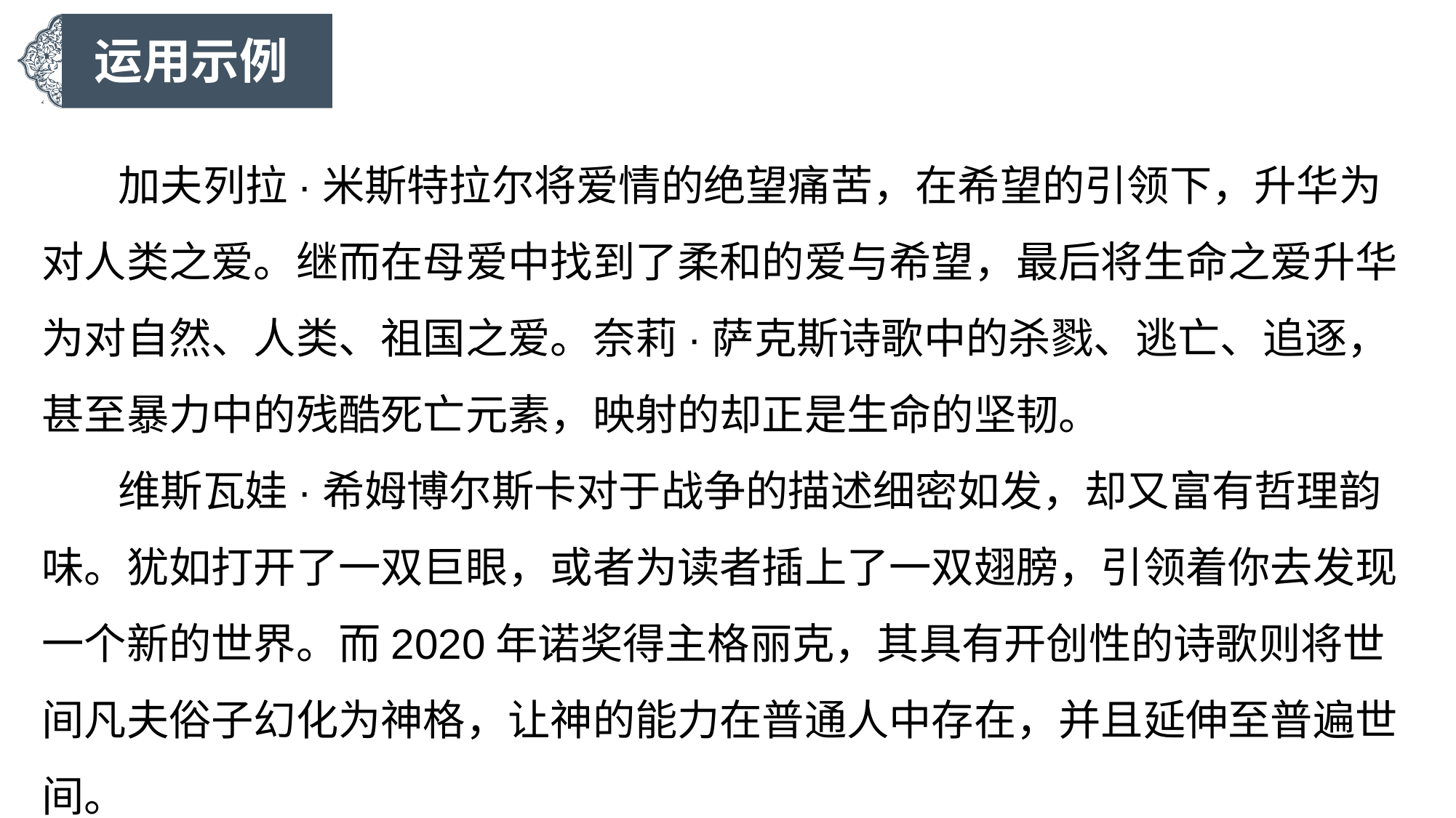

运用示例
       加夫列拉·米斯特拉尔将爱情的绝望痛苦，在希望的引领下，升华为对人类之爱。继而在母爱中找到了柔和的爱与希望，最后将生命之爱升华为对自然、人类、祖国之爱。奈莉·萨克斯诗歌中的杀戮、逃亡、追逐，甚至暴力中的残酷死亡元素，映射的却正是生命的坚韧。
       维斯瓦娃·希姆博尔斯卡对于战争的描述细密如发，却又富有哲理韵味。犹如打开了一双巨眼，或者为读者插上了一双翅膀，引领着你去发现一个新的世界。而2020年诺奖得主格丽克，其具有开创性的诗歌则将世间凡夫俗子幻化为神格，让神的能力在普通人中存在，并且延伸至普遍世间。